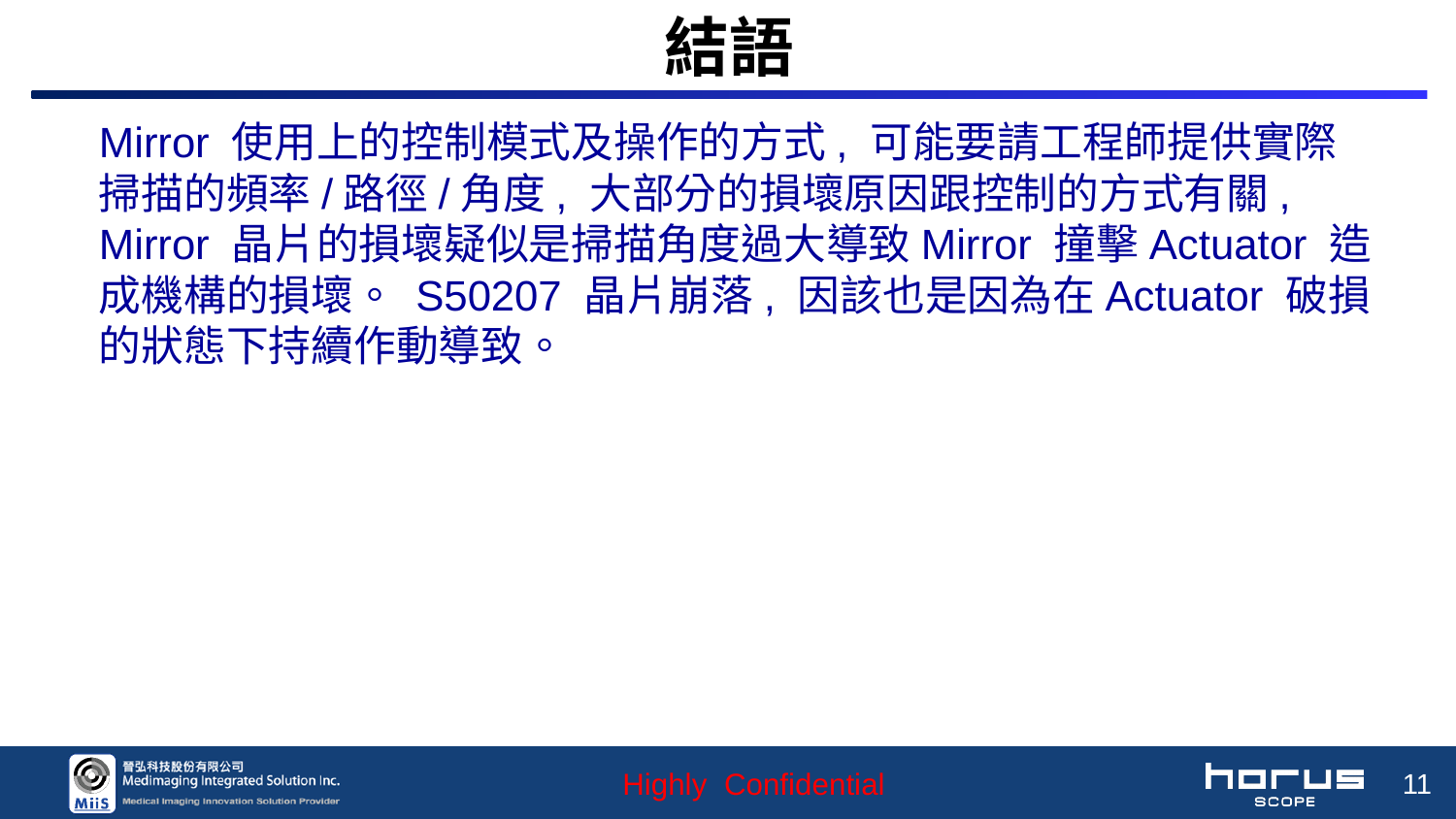

# 結語
Mirror 使用上的控制模式及操作的方式, 可能要請工程師提供實際掃描的頻率/路徑/角度, 大部分的損壞原因跟控制的方式有關, Mirror 晶片的損壞疑似是掃描角度過大導致Mirror 撞擊Actuator 造成機構的損壞。 S50207 晶片崩落, 因該也是因為在Actuator 破損的狀態下持續作動導致。